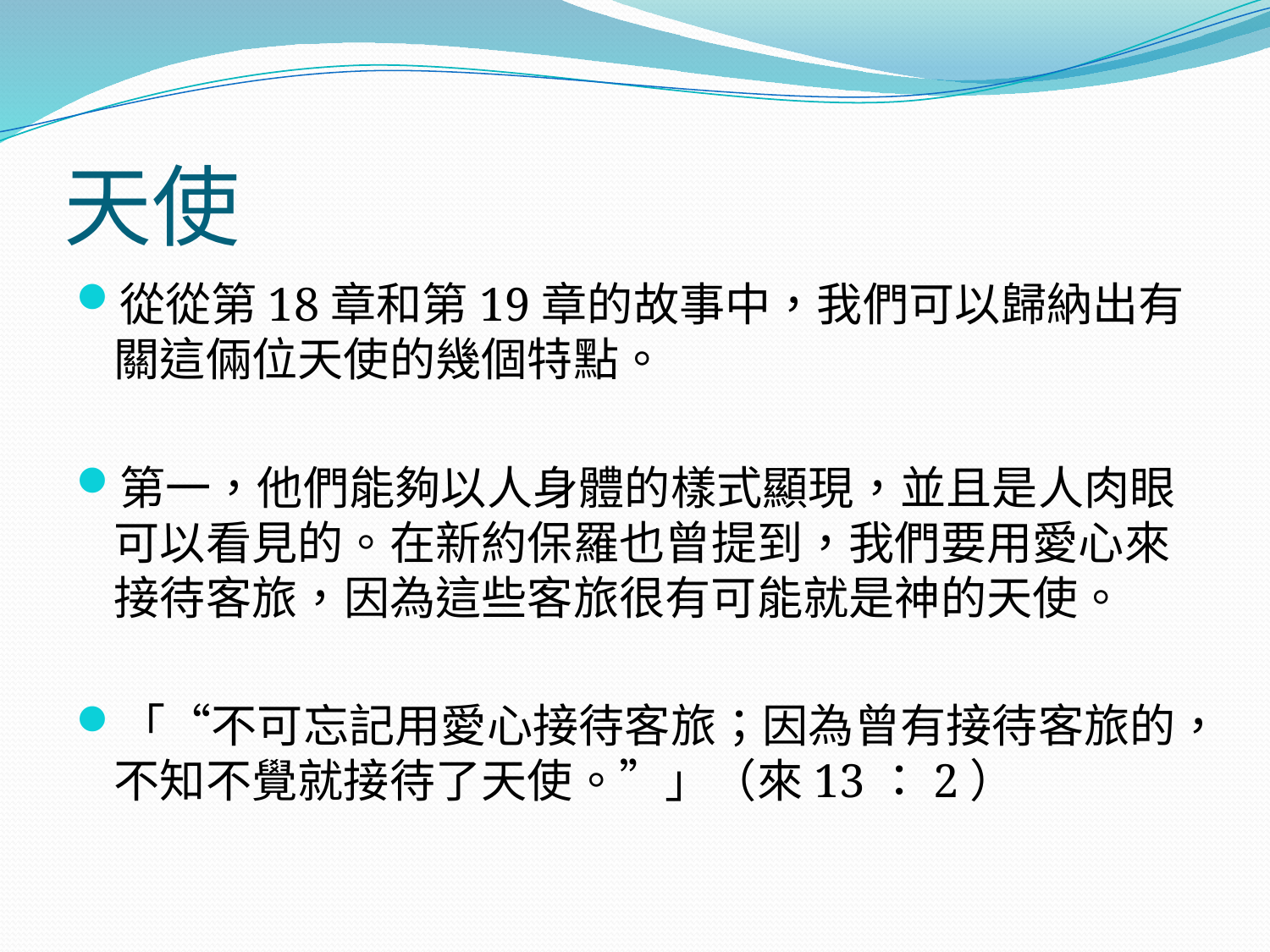

# 天使
從從第18章和第19章的故事中，我們可以歸納出有關這倆位天使的幾個特點。

第一，他們能夠以人身體的樣式顯現，並且是人肉眼可以看見的。在新約保羅也曾提到，我們要用愛心來接待客旅，因為這些客旅很有可能就是神的天使。

「“不可忘記用愛心接待客旅；因為曾有接待客旅的，不知不覺就接待了天使。”」（來13：2）